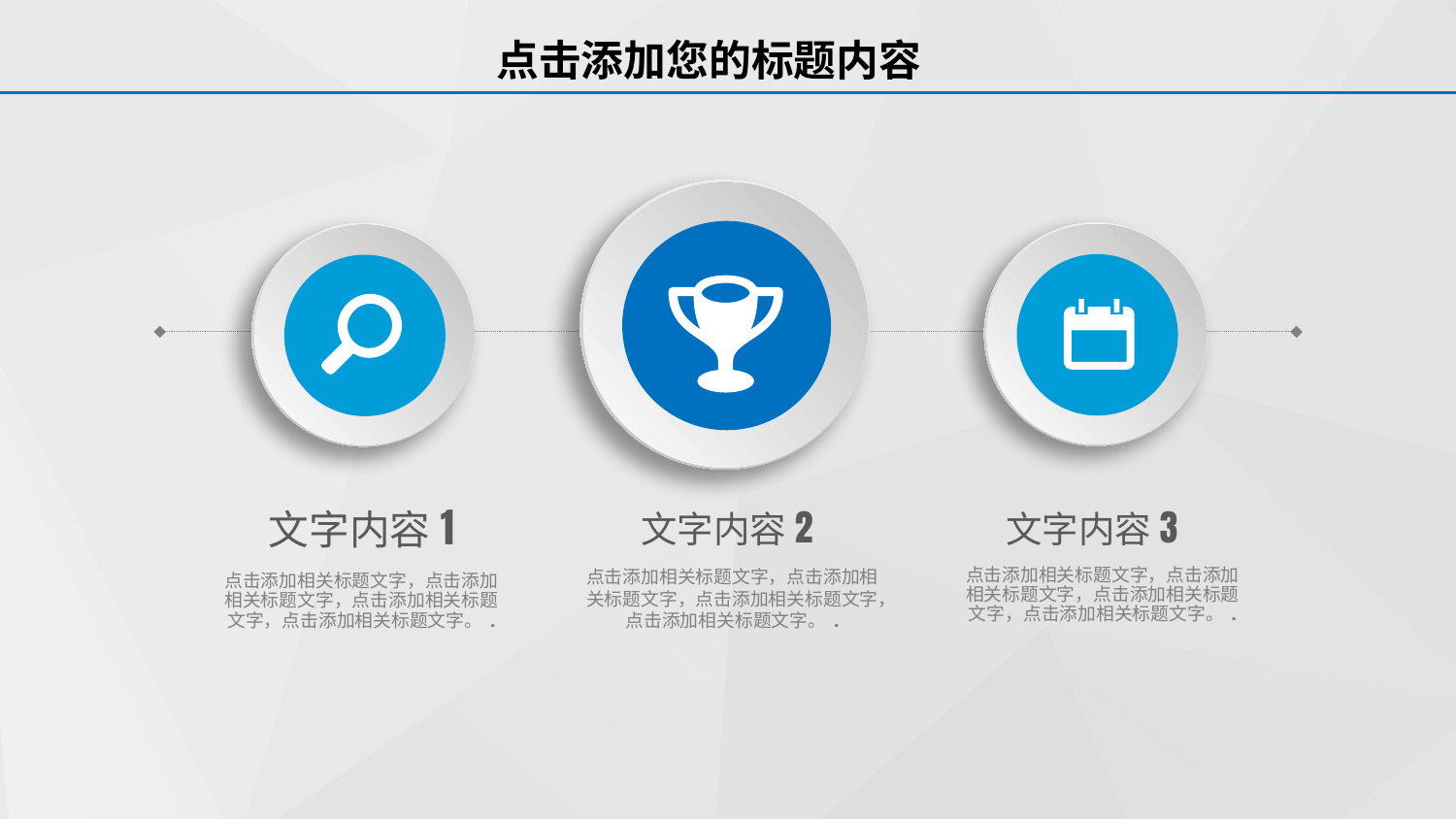

点击添加您的标题内容

文字内容1
文字内容2
文字内容3
点击添加相关标题文字，点击添加相关标题文字，点击添加相关标题文字，点击添加相关标题文字。 .
点击添加相关标题文字，点击添加相关标题文字，点击添加相关标题文字，点击添加相关标题文字。 .
点击添加相关标题文字，点击添加相关标题文字，点击添加相关标题文字，点击添加相关标题文字。 .